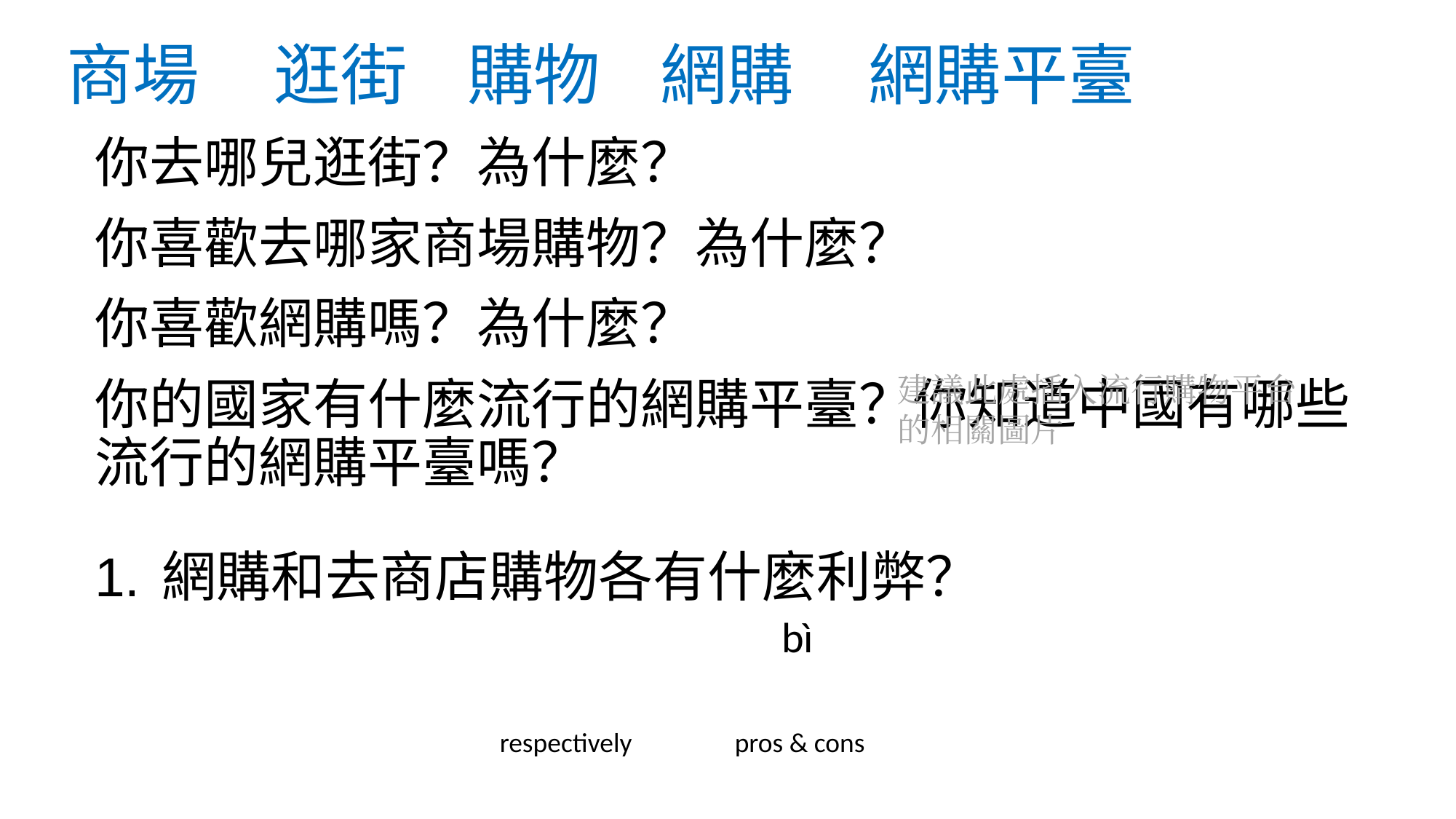

# 商場     逛街    購物    網購     網購平臺
你去哪兒逛街？為什麼？
你喜歡去哪家商場購物？為什麼？
你喜歡網購嗎？為什麼？
你的國家有什麼流行的網購平臺？你知道中國有哪些流行的網購平臺嗎？
網購和去商店購物各有什麼利弊？
建議此處插入流行購物平台的相關圖片
bì
respectively
pros & cons